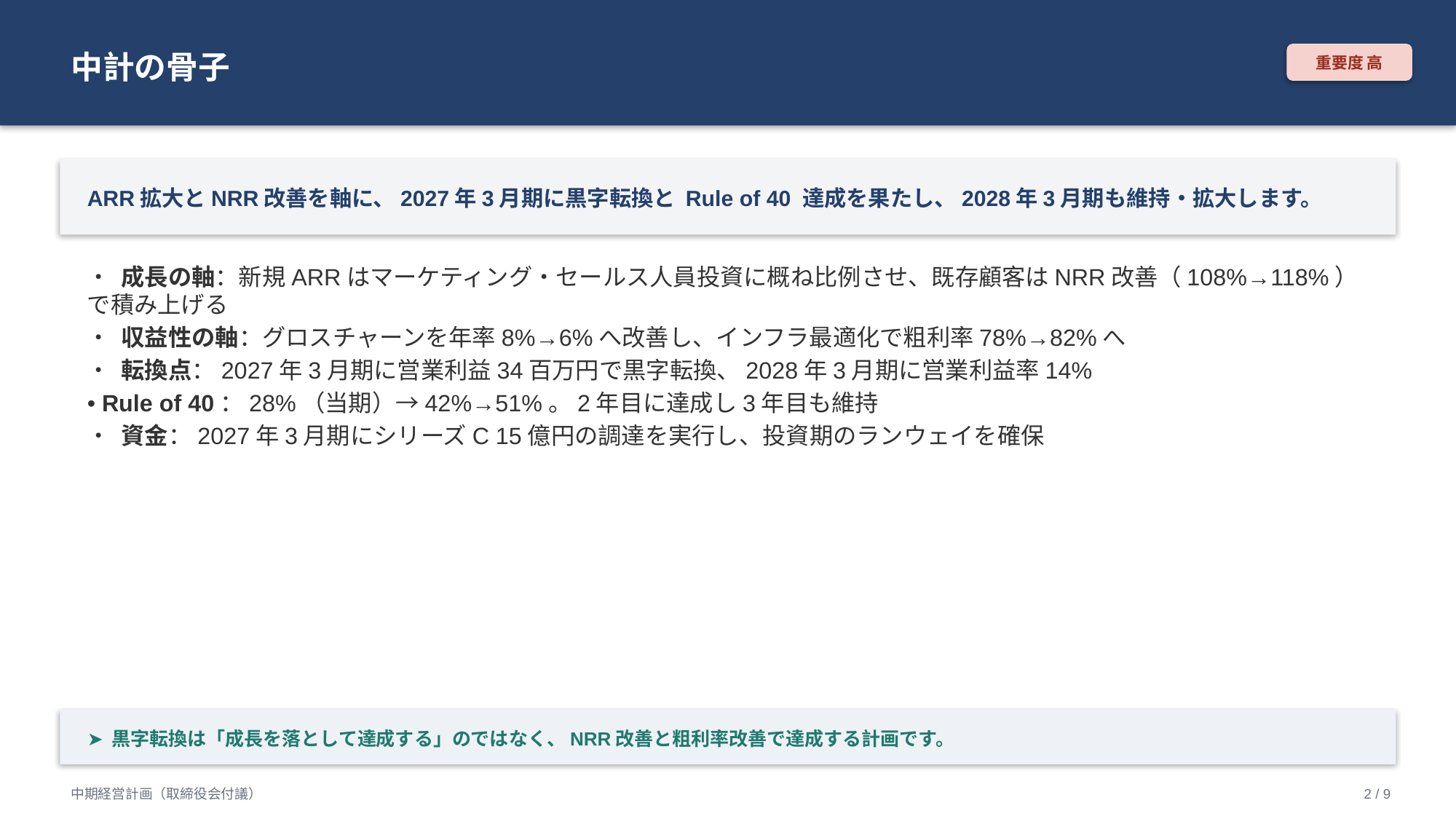

中計の骨子
重要度 高

ARR拡大とNRR改善を軸に、2027年3月期に黒字転換と Rule of 40 達成を果たし、2028年3月期も維持・拡大します。
• 成長の軸：新規ARRはマーケティング・セールス人員投資に概ね比例させ、既存顧客はNRR改善（108%→118%）で積み上げる
• 収益性の軸：グロスチャーンを年率8%→6%へ改善し、インフラ最適化で粗利率78%→82%へ
• 転換点：2027年3月期に営業利益34百万円で黒字転換、2028年3月期に営業利益率14%
• Rule of 40：28%（当期）→42%→51%。2年目に達成し3年目も維持
• 資金：2027年3月期にシリーズC 15億円の調達を実行し、投資期のランウェイを確保

➤ 黒字転換は「成長を落として達成する」のではなく、NRR改善と粗利率改善で達成する計画です。
中期経営計画（取締役会付議）
2 / 9